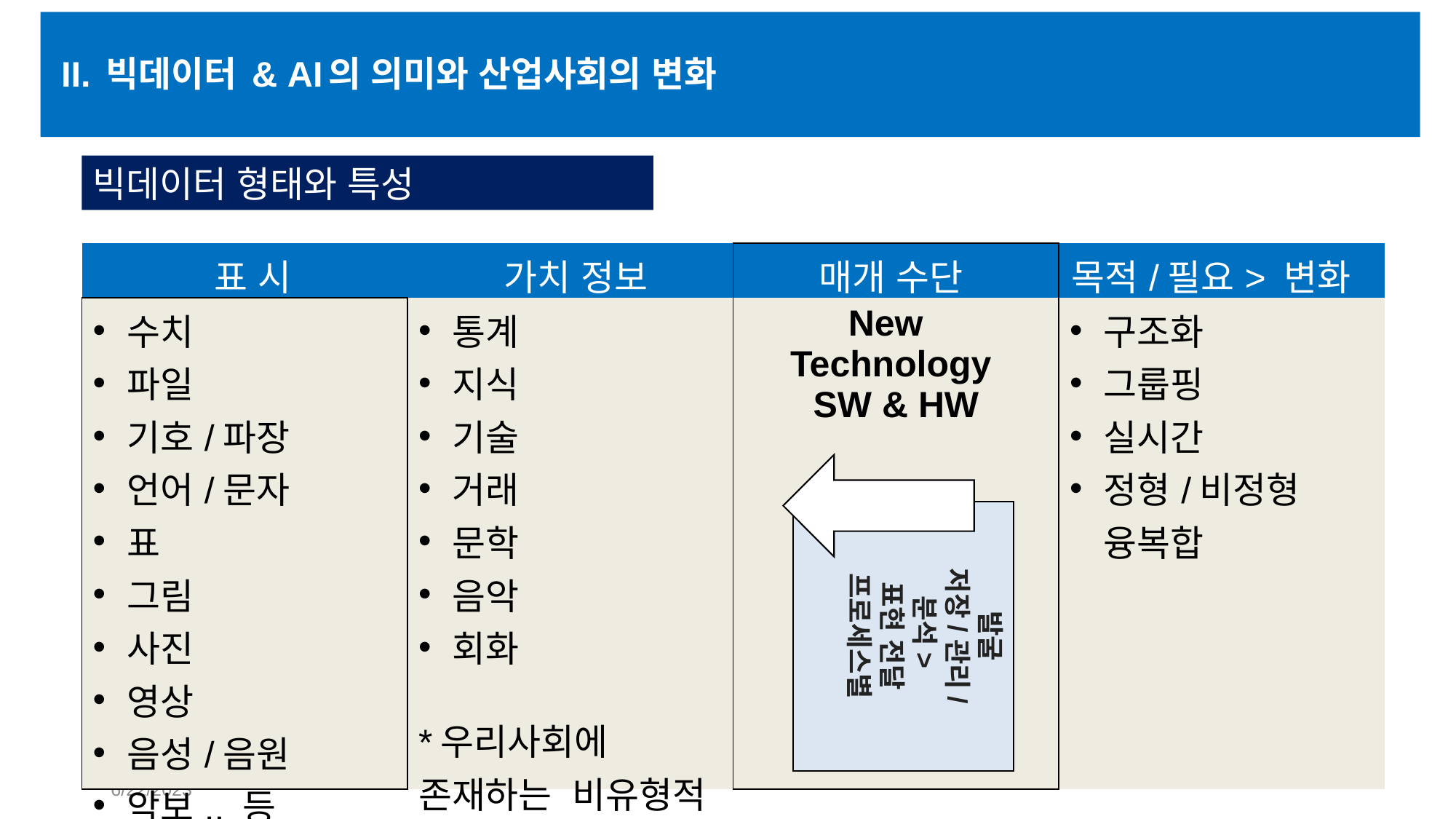

II. 빅데이터 & AI의 의미와 산업사회의 변화
빅데이터 형태와 특성
| 표 시 | 가치 정보 | 매개 수단 | 목적/필요> 변화 |
| --- | --- | --- | --- |
| 수치 파일 기호/파장 언어/문자 표 그림 사진 영상 음성/음원 악보.. 등 | 통계 지식 기술 거래 문학 음악 회화 \*우리사회에 존재하는 비유형적 모든 현상 | New Technology SW & HW | 구조화 그룹핑 실시간 정형/비정형 융복합 |

발굴
저장/관리/
분석>
표현 전달
프로세스별

6/22/2023